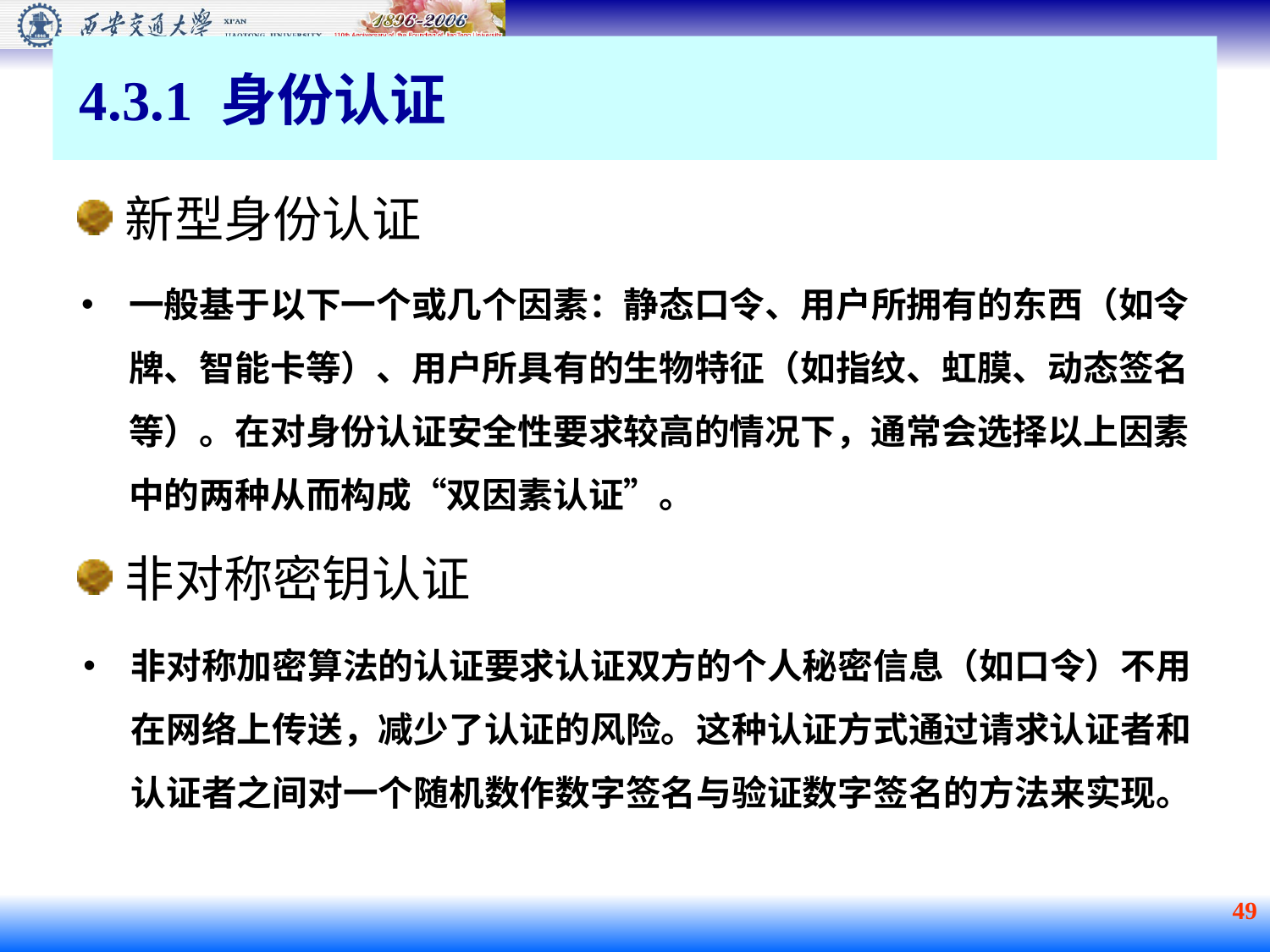

4.3.1 身份认证
新型身份认证
一般基于以下一个或几个因素：静态口令、用户所拥有的东西（如令牌、智能卡等）、用户所具有的生物特征（如指纹、虹膜、动态签名等）。在对身份认证安全性要求较高的情况下，通常会选择以上因素中的两种从而构成“双因素认证”。

非对称密钥认证
非对称加密算法的认证要求认证双方的个人秘密信息（如口令）不用在网络上传送，减少了认证的风险。这种认证方式通过请求认证者和认证者之间对一个随机数作数字签名与验证数字签名的方法来实现。

 49